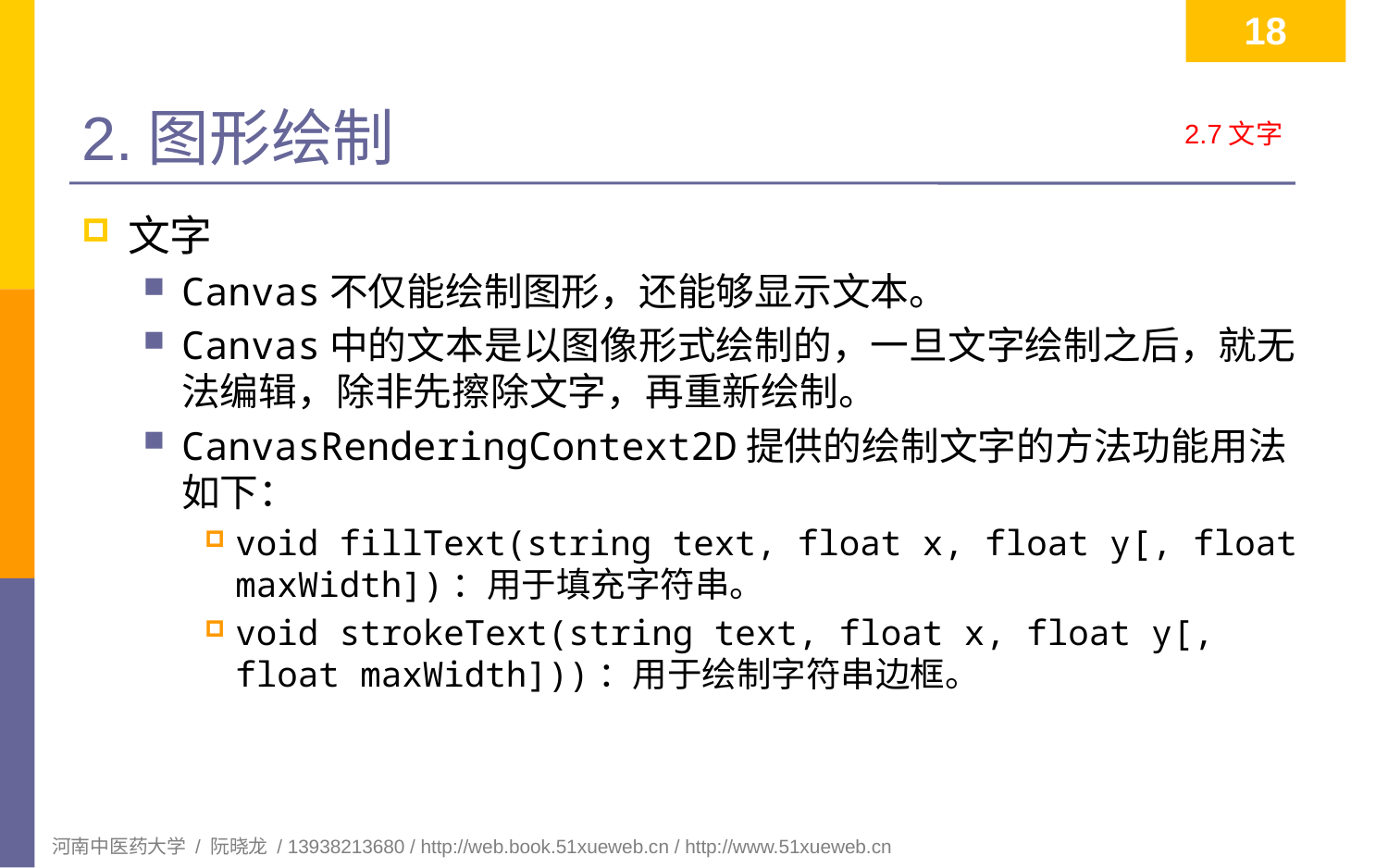

18
# 2.图形绘制
2.7文字
文字
Canvas不仅能绘制图形，还能够显示文本。
Canvas中的文本是以图像形式绘制的，一旦文字绘制之后，就无法编辑，除非先擦除文字，再重新绘制。
CanvasRenderingContext2D提供的绘制文字的方法功能用法如下：
void fillText(string text, float x, float y[, float maxWidth])：用于填充字符串。
void strokeText(string text, float x, float y[, float maxWidth]))：用于绘制字符串边框。